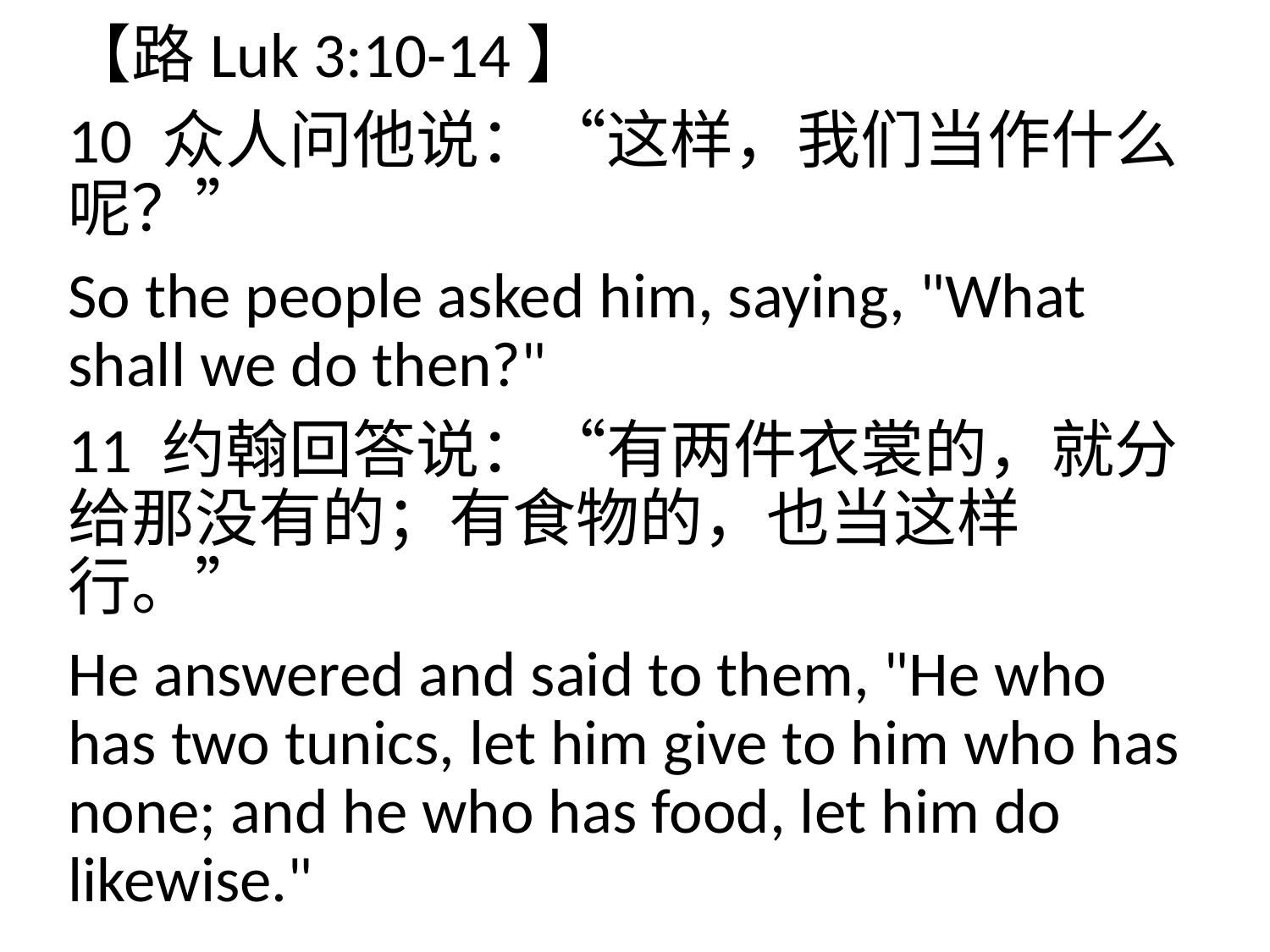

【路Luk 3:10-14】
10 众人问他说：“这样，我们当作什么呢？”
So the people asked him, saying, "What shall we do then?"
11 约翰回答说：“有两件衣裳的，就分给那没有的；有食物的，也当这样行。”
He answered and said to them, "He who has two tunics, let him give to him who has none; and he who has food, let him do likewise."